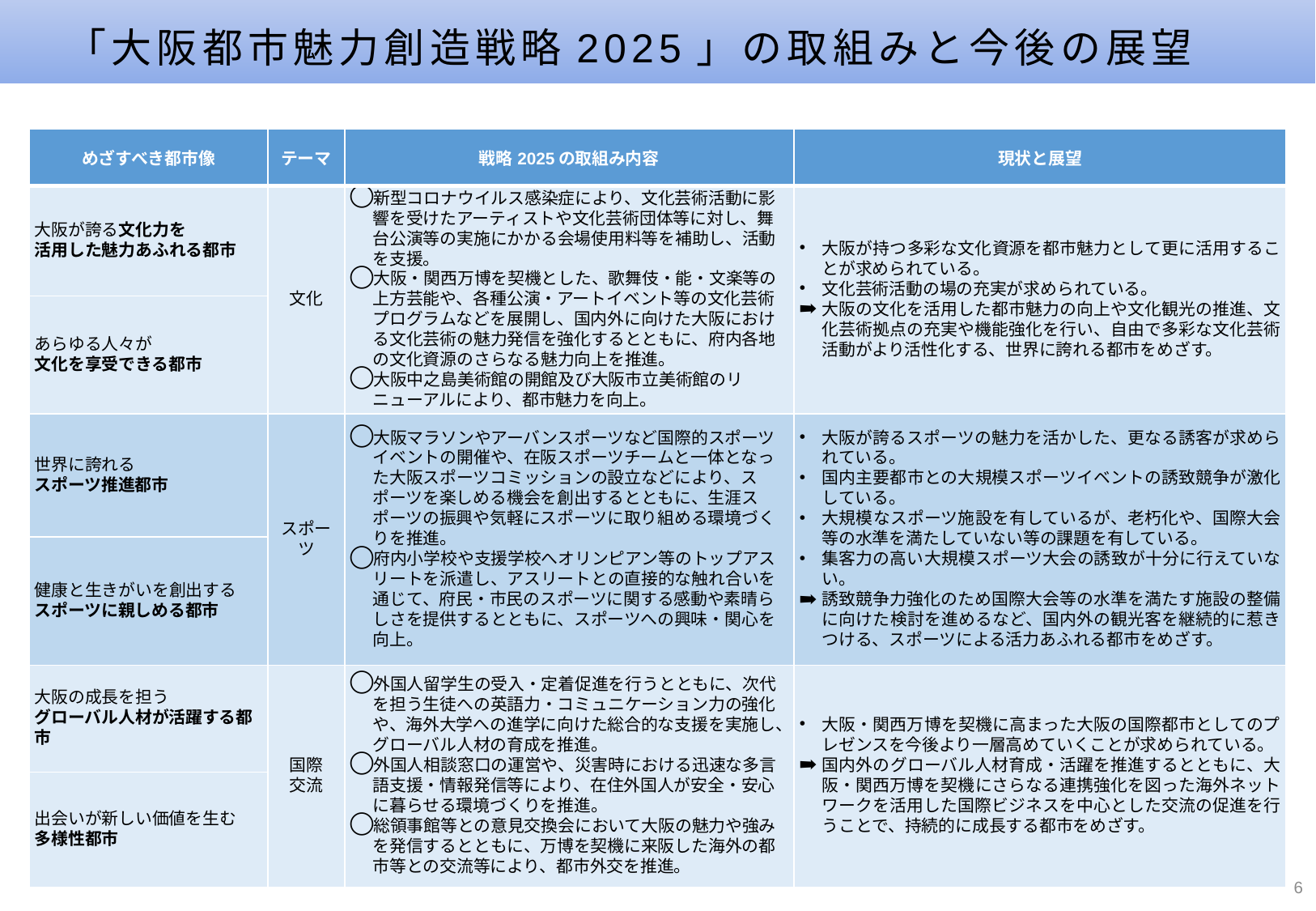

「大阪都市魅力創造戦略2025」の取組みと今後の展望
| めざすべき都市像 | テーマ | 戦略2025の取組み内容 | 現状と展望 |
| --- | --- | --- | --- |
| 大阪が誇る文化力を 活用した魅力あふれる都市 | 文化 | 新型コロナウイルス感染症により、文化芸術活動に影響を受けたアーティストや文化芸術団体等に対し、舞台公演等の実施にかかる会場使用料等を補助し、活動を支援。 大阪・関西万博を契機とした、歌舞伎・能・文楽等の上方芸能や、各種公演・アートイベント等の文化芸術プログラムなどを展開し、国内外に向けた大阪における文化芸術の魅力発信を強化するとともに、府内各地の文化資源のさらなる魅力向上を推進。 大阪中之島美術館の開館及び大阪市立美術館のリニューアルにより、都市魅力を向上。 | 大阪が持つ多彩な文化資源を都市魅力として更に活用することが求められている。 文化芸術活動の場の充実が求められている。 大阪の文化を活用した都市魅力の向上や文化観光の推進、文化芸術拠点の充実や機能強化を行い、自由で多彩な文化芸術活動がより活性化する、世界に誇れる都市をめざす。 |
| あらゆる人々が 文化を享受できる都市 |  |  |  |
| 世界に誇れる スポーツ推進都市 | スポーツ | 大阪マラソンやアーバンスポーツなど国際的スポーツイベントの開催や、在阪スポーツチームと一体となった大阪スポーツコミッションの設立などにより、スポーツを楽しめる機会を創出するとともに、生涯スポーツの振興や気軽にスポーツに取り組める環境づくりを推進。 府内小学校や支援学校へオリンピアン等のトップアスリートを派遣し、アスリートとの直接的な触れ合いを通じて、府民・市民のスポーツに関する感動や素晴らしさを提供するとともに、スポーツへの興味・関心を向上。 | 大阪が誇るスポーツの魅力を活かした、更なる誘客が求められている。 国内主要都市との大規模スポーツイベントの誘致競争が激化している。 大規模なスポーツ施設を有しているが、老朽化や、国際大会等の水準を満たしていない等の課題を有している。 集客力の高い大規模スポーツ大会の誘致が十分に行えていない。 誘致競争力強化のため国際大会等の水準を満たす施設の整備に向けた検討を進めるなど、国内外の観光客を継続的に惹きつける、スポーツによる活力あふれる都市をめざす。 |
| 健康と生きがいを創出する スポーツに親しめる都市 |  |  |  |
| 大阪の成長を担う グローバル人材が活躍する都市 | 国際 交流 | 外国人留学生の受入・定着促進を行うとともに、次代を担う生徒への英語力・コミュニケーション力の強化や、海外大学への進学に向けた総合的な支援を実施し、グローバル人材の育成を推進。 外国人相談窓口の運営や、災害時における迅速な多言語支援・情報発信等により、在住外国人が安全・安心に暮らせる環境づくりを推進。 総領事館等との意見交換会において大阪の魅力や強みを発信するとともに、万博を契機に来阪した海外の都市等との交流等により、都市外交を推進。 | 大阪・関西万博を契機に高まった大阪の国際都市としてのプレゼンスを今後より一層高めていくことが求められている。 国内外のグローバル人材育成・活躍を推進するとともに、大阪・関西万博を契機にさらなる連携強化を図った海外ネットワークを活用した国際ビジネスを中心とした交流の促進を行うことで、持続的に成長する都市をめざす。 |
| 出会いが新しい価値を生む 多様性都市 |  |  |  |
6